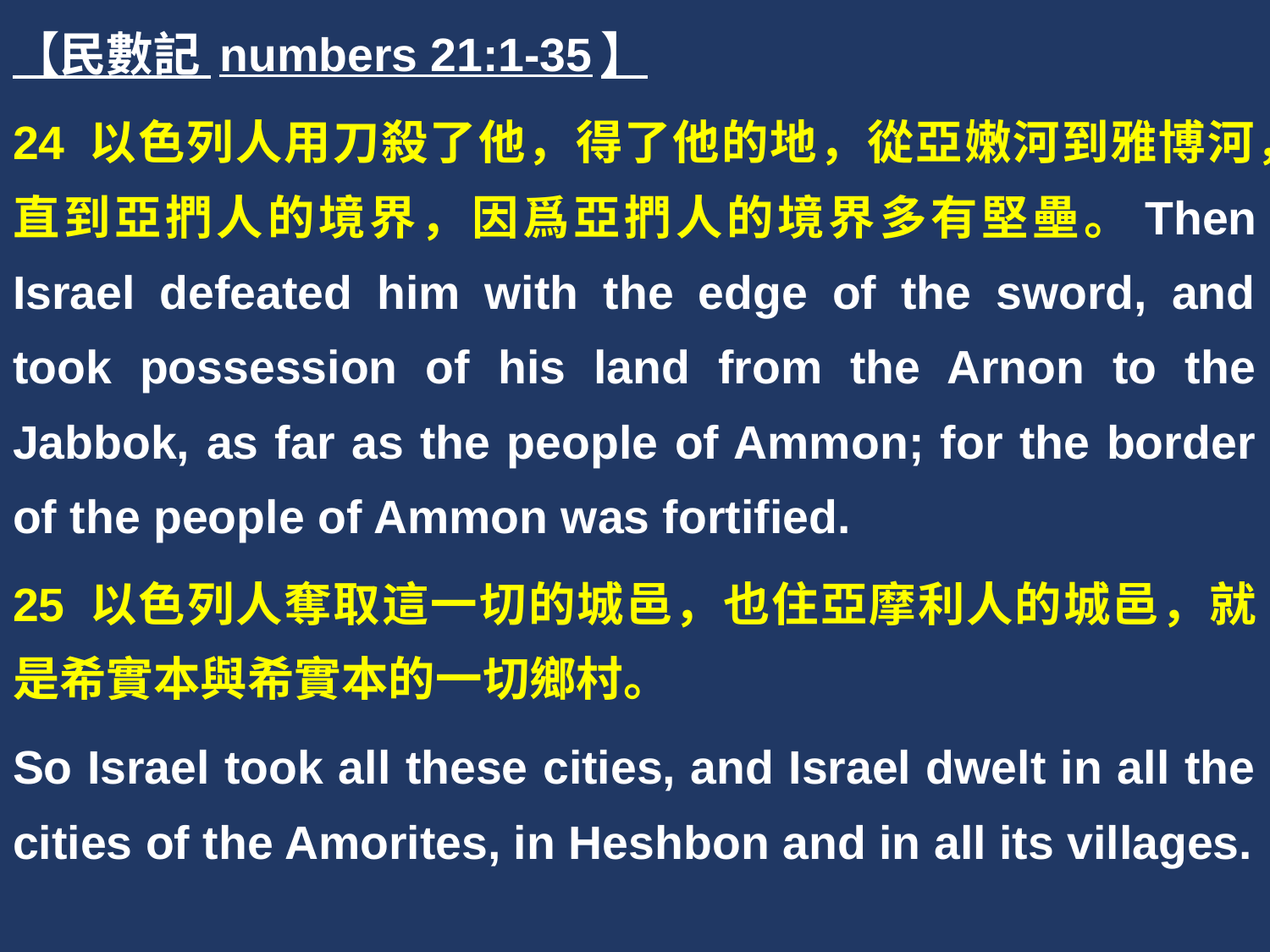

【民數記 numbers 21:1-35】
24 以色列人用刀殺了他，得了他的地，從亞嫩河到雅博河，直到亞捫人的境界，因爲亞捫人的境界多有堅壘。Then Israel defeated him with the edge of the sword, and took possession of his land from the Arnon to the Jabbok, as far as the people of Ammon; for the border of the people of Ammon was fortified.
25 以色列人奪取這一切的城邑，也住亞摩利人的城邑，就是希實本與希實本的一切鄉村。
So Israel took all these cities, and Israel dwelt in all the cities of the Amorites, in Heshbon and in all its villages.